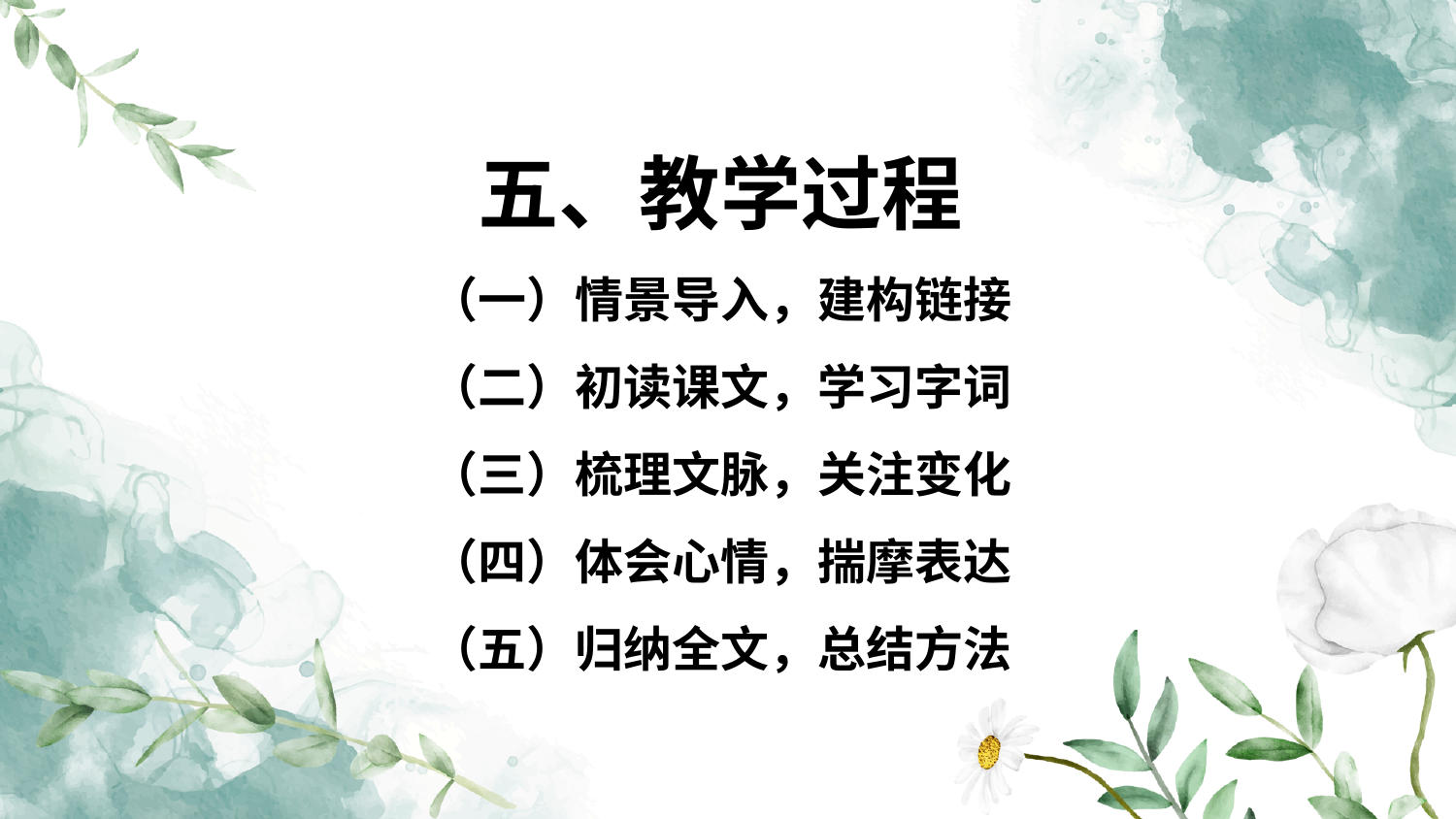

五、教学过程
（一）情景导入，建构链接
（二）初读课文，学习字词
（三）梳理文脉，关注变化
（四）体会心情，揣摩表达
（五）归纳全文，总结方法